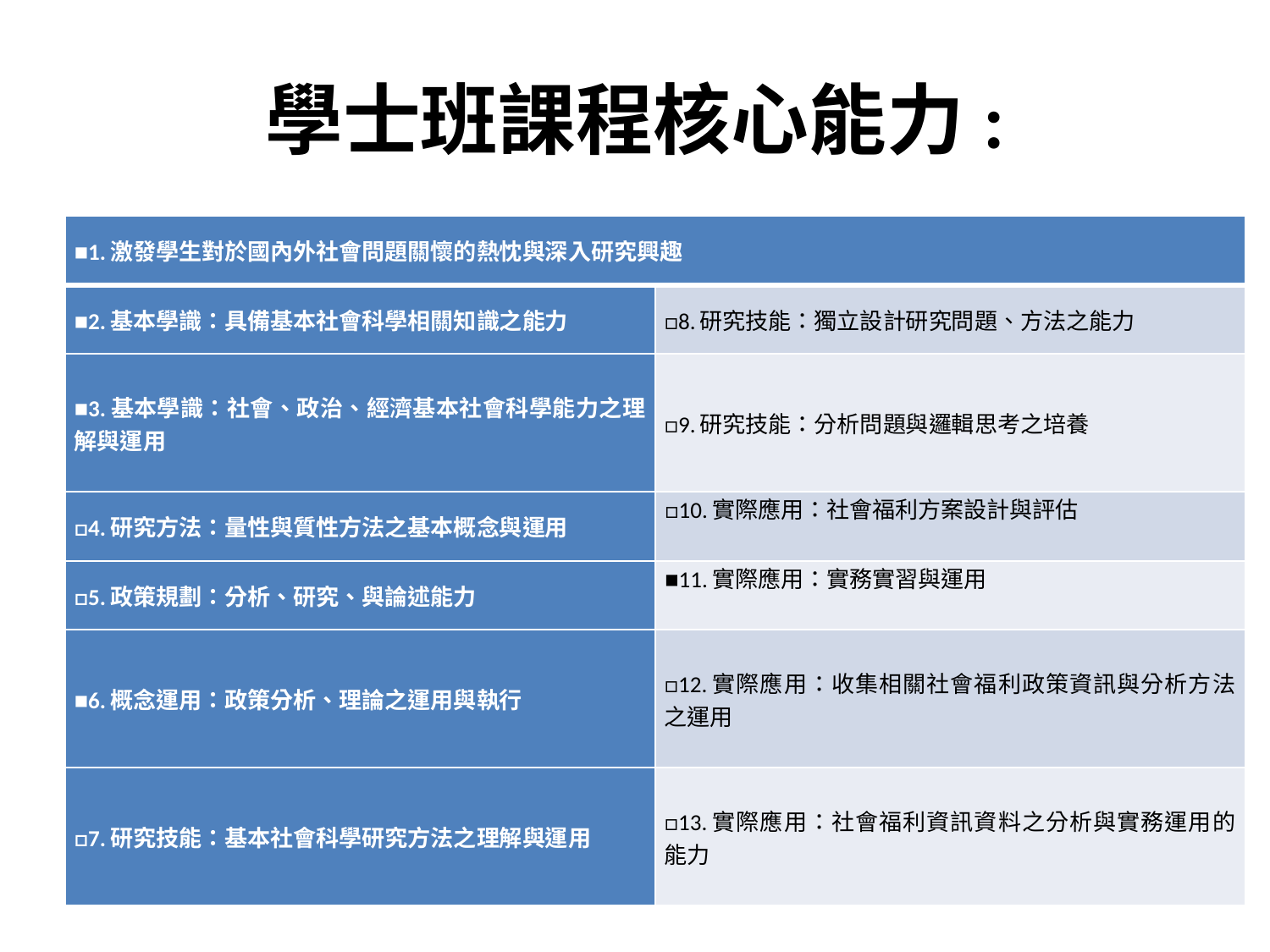

# 學士班課程核心能力:
| ■1.激發學生對於國內外社會問題關懷的熱忱與深入研究興趣 |  |
| --- | --- |
| ■2.基本學識：具備基本社會科學相關知識之能力 | □8.研究技能：獨立設計研究問題、方法之能力 |
| ■3.基本學識：社會、政治、經濟基本社會科學能力之理解與運用 | □9.研究技能：分析問題與邏輯思考之培養 |
| □4.研究方法：量性與質性方法之基本概念與運用 | □10.實際應用：社會福利方案設計與評估 |
| □5.政策規劃：分析、研究、與論述能力 | ■11.實際應用：實務實習與運用 |
| ■6.概念運用：政策分析、理論之運用與執行 | □12.實際應用：收集相關社會福利政策資訊與分析方法之運用 |
| □7.研究技能：基本社會科學研究方法之理解與運用 | □13.實際應用：社會福利資訊資料之分析與實務運用的能力 |